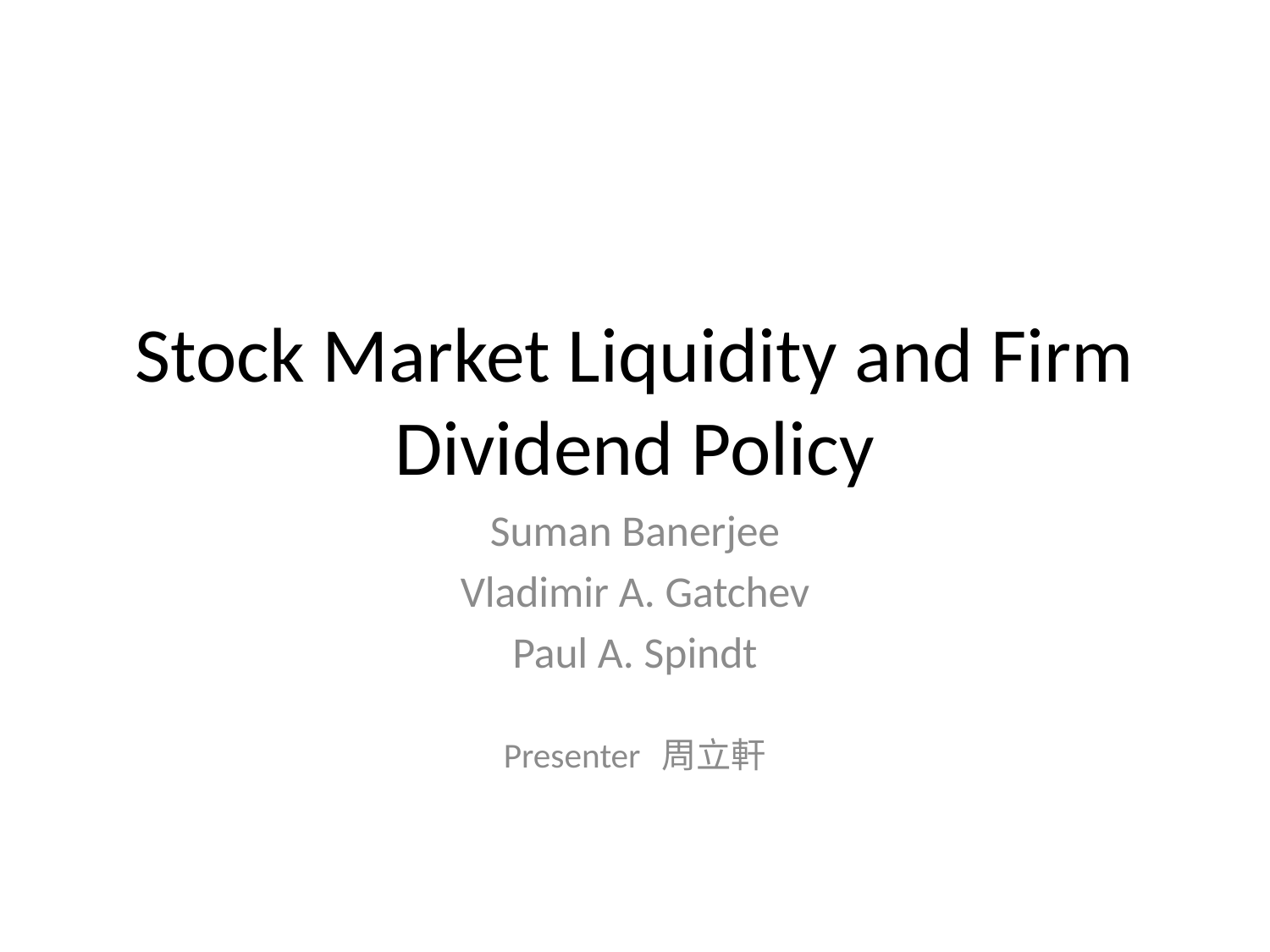

# Stock Market Liquidity and Firm Dividend Policy
Suman Banerjee
Vladimir A. Gatchev
Paul A. Spindt

Presenter 	周立軒